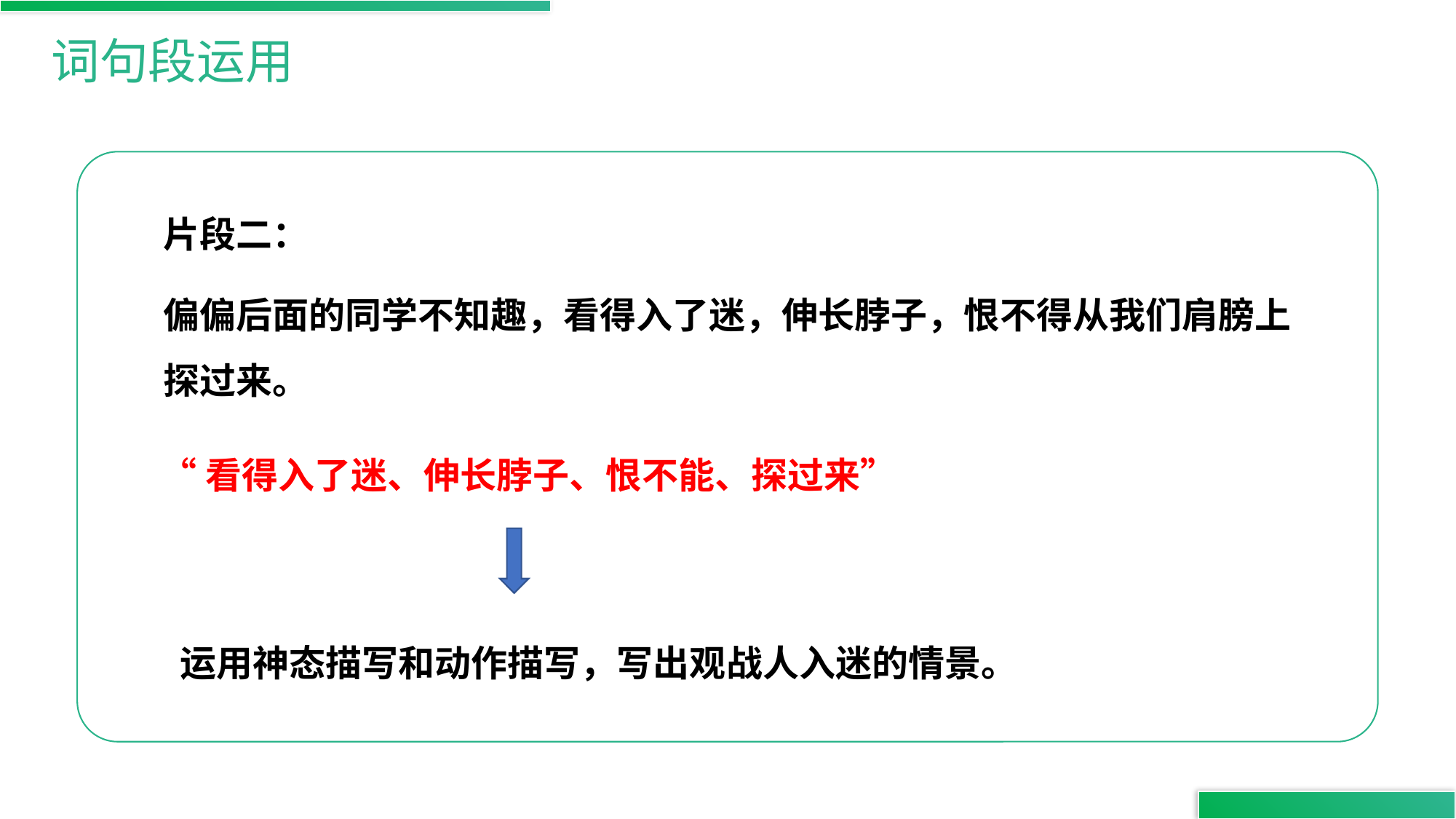

词句段运用
片段二：
偏偏后面的同学不知趣，看得入了迷，伸长脖子，恨不得从我们肩膀上探过来。
“看得入了迷、伸长脖子、恨不能、探过来”

运用神态描写和动作描写，写出观战人入迷的情景。